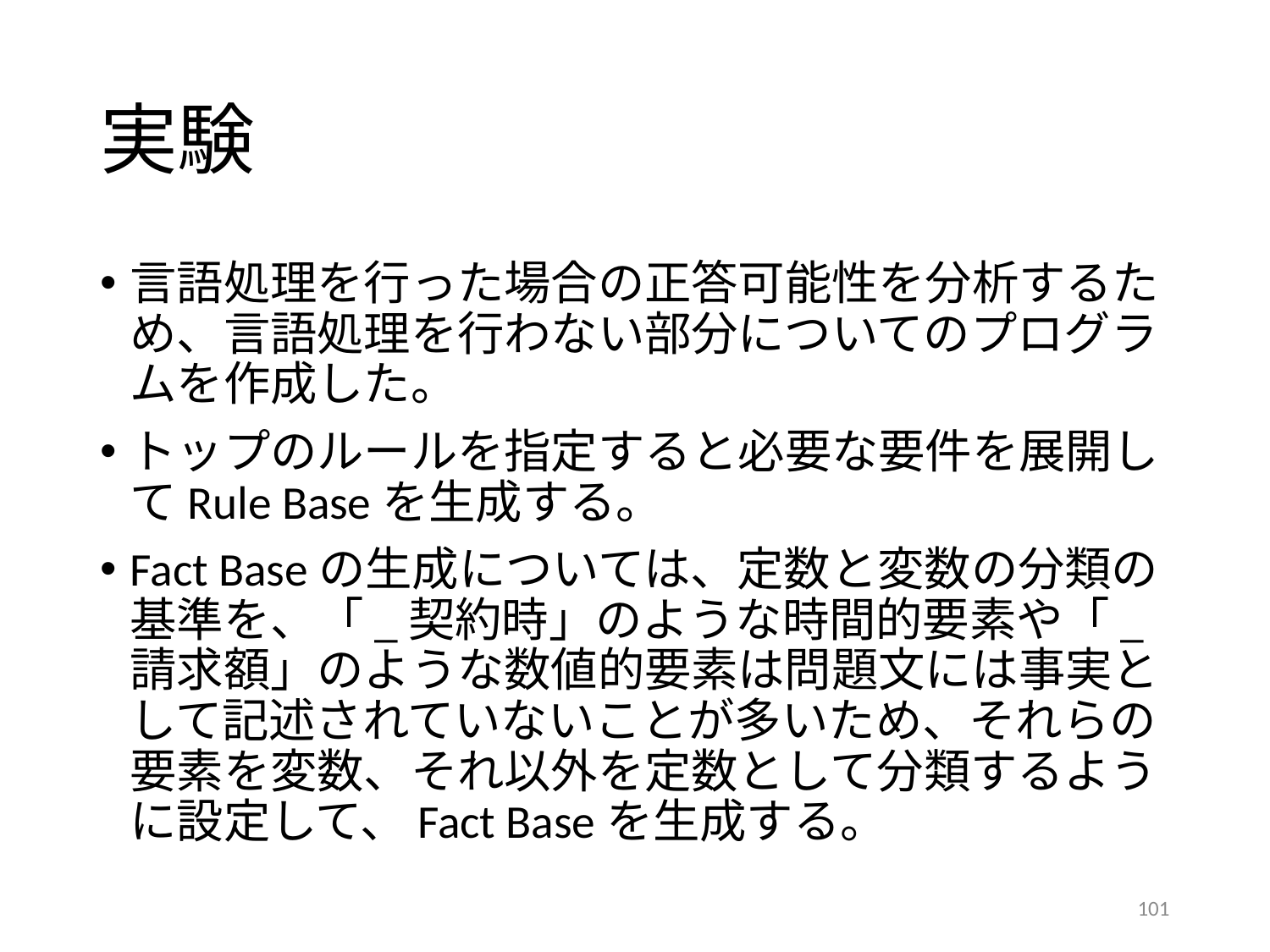

# 実験
言語処理を行った場合の正答可能性を分析するため、言語処理を行わない部分についてのプログラムを作成した。
トップのルールを指定すると必要な要件を展開してRule Baseを生成する。
Fact Baseの生成については、定数と変数の分類の基準を、「_契約時」のような時間的要素や「_請求額」のような数値的要素は問題文には事実として記述されていないことが多いため、それらの要素を変数、それ以外を定数として分類するように設定して、Fact Baseを生成する。
101